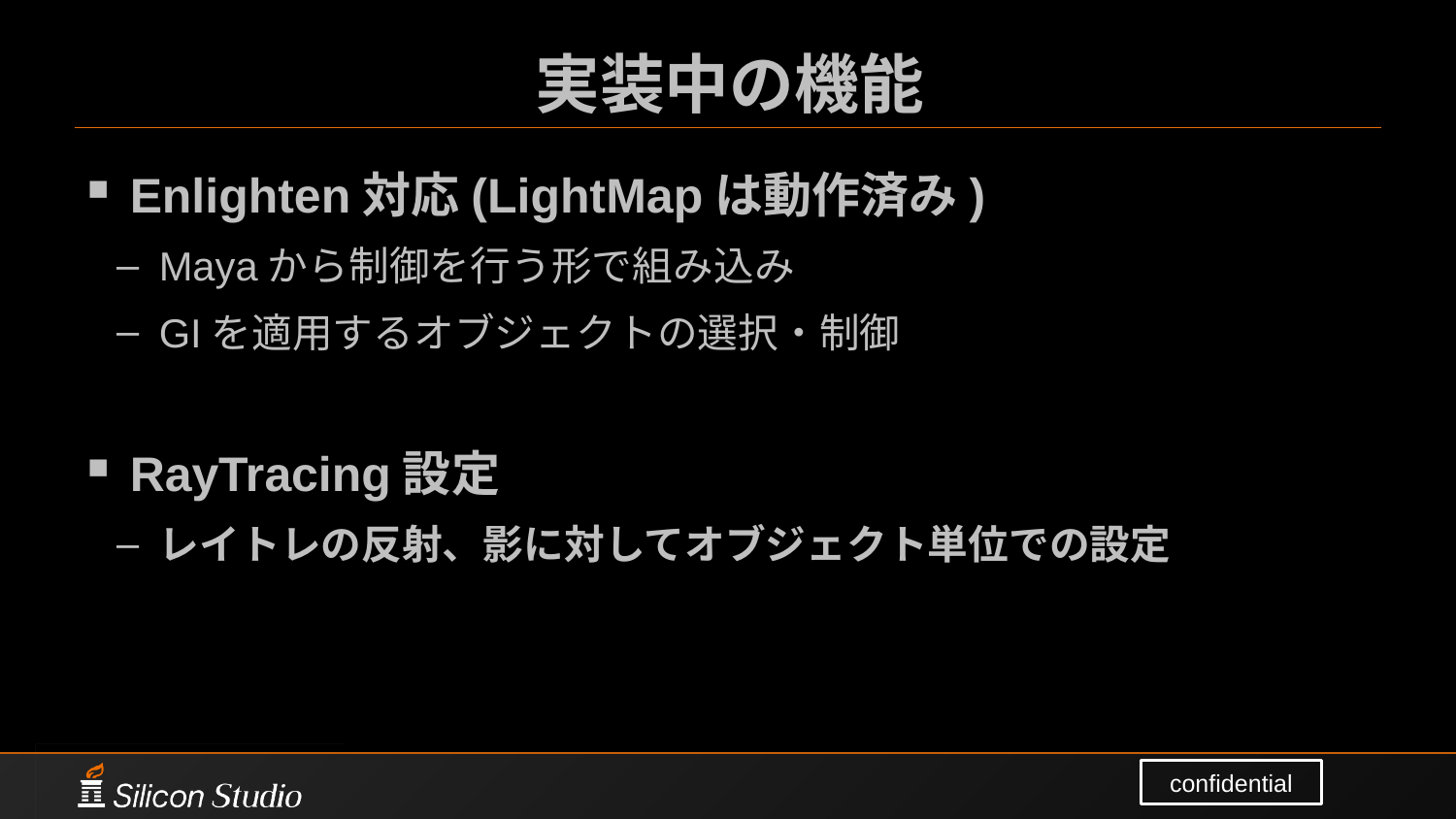

# 実装中の機能
Enlighten対応(LightMapは動作済み)
Mayaから制御を行う形で組み込み
GIを適用するオブジェクトの選択・制御

RayTracing設定
レイトレの反射、影に対してオブジェクト単位での設定